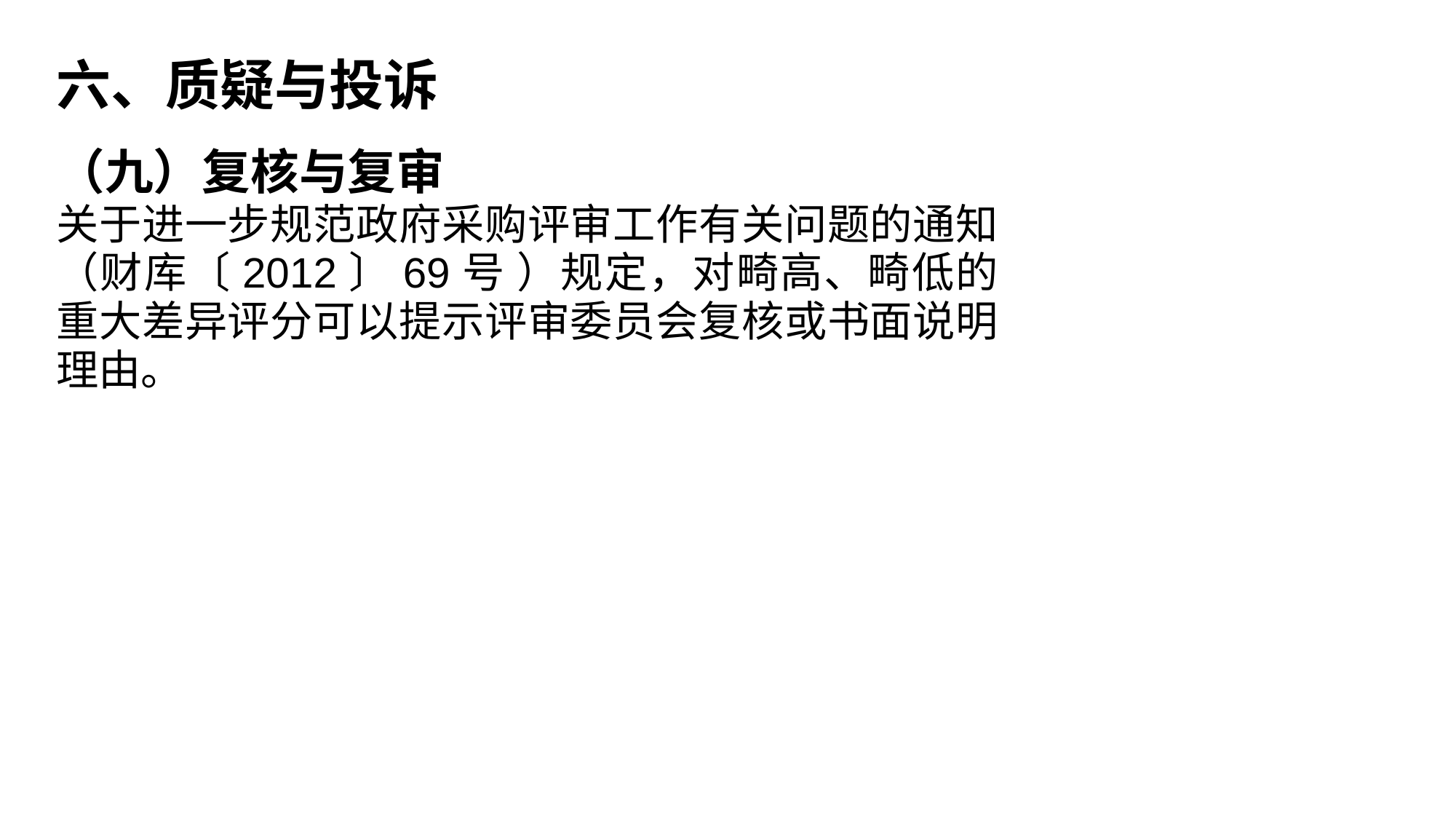

六、质疑与投诉

（九）复核与复审
关于进一步规范政府采购评审工作有关问题的通知（财库〔2012〕69号 ）规定，对畸高、畸低的重大差异评分可以提示评审委员会复核或书面说明理由。